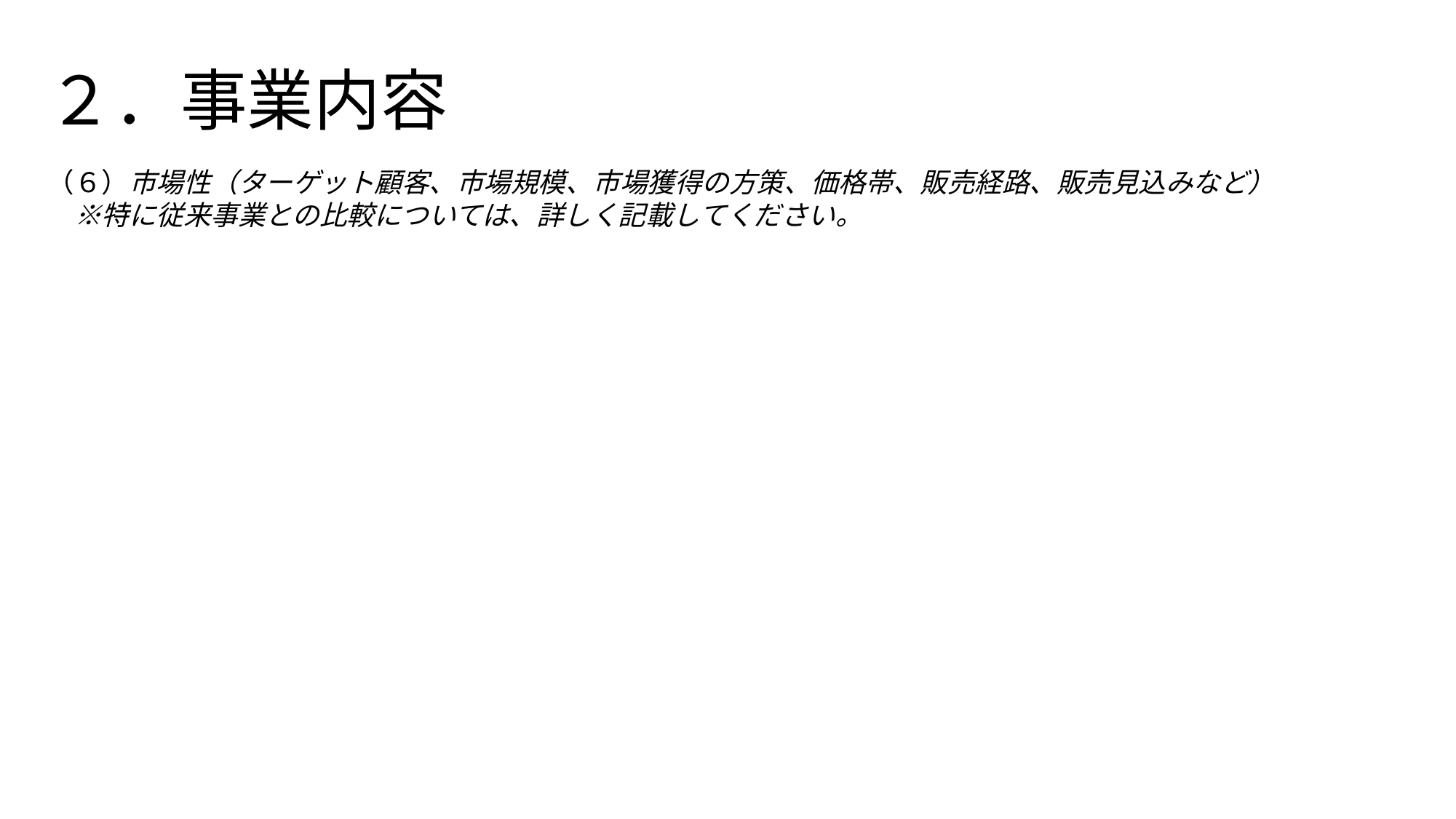

# ２．事業内容
（６）市場性（ターゲット顧客、市場規模、市場獲得の方策、価格帯、販売経路、販売見込みなど）
　※特に従来事業との比較については、詳しく記載してください。